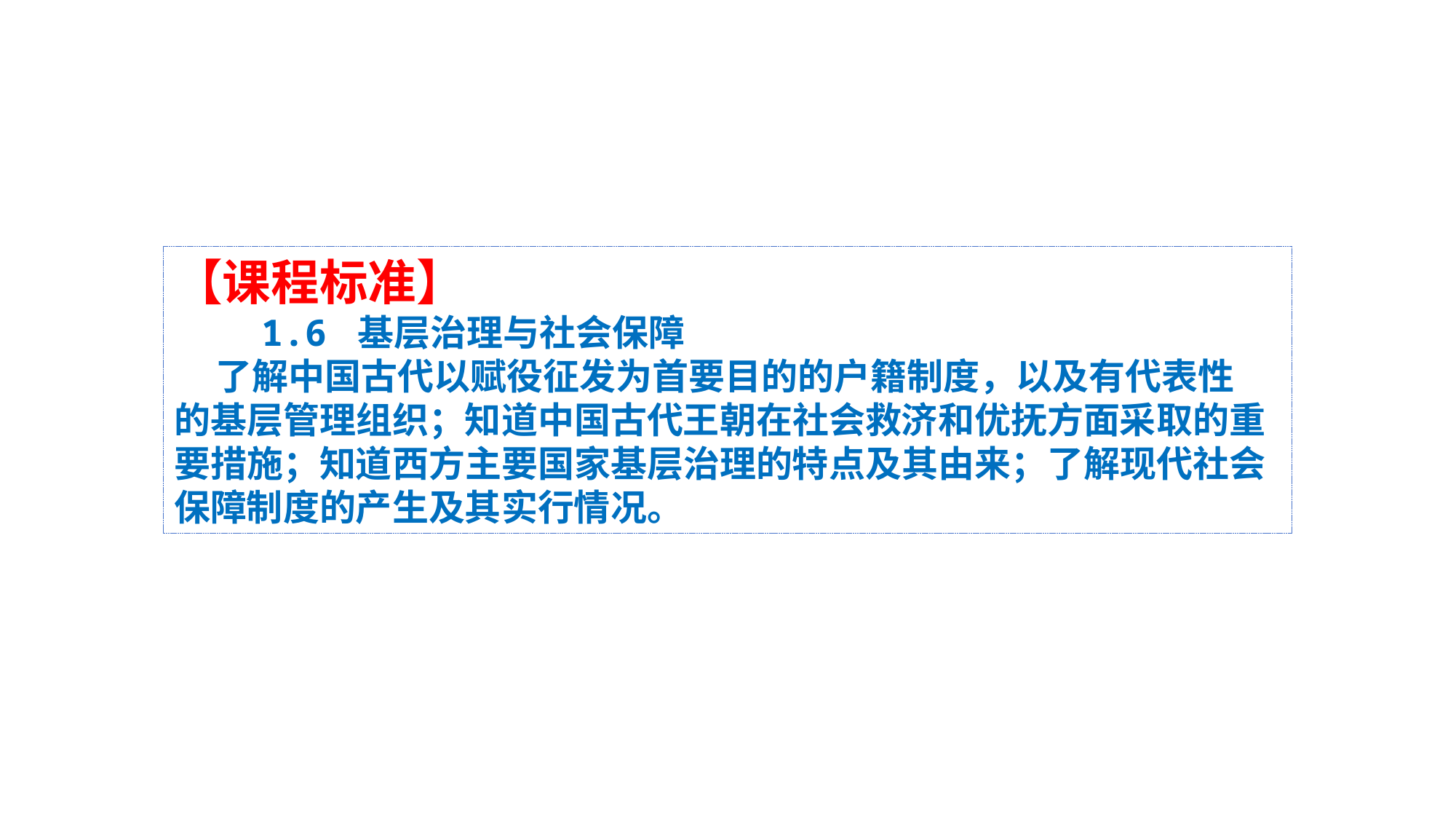

【课程标准】
    1.6 基层治理与社会保障
    了解中国古代以赋役征发为首要目的的户籍制度，以及有代表性
的基层管理组织；知道中国古代王朝在社会救济和优抚方面采取的重
要措施；知道西方主要国家基层治理的特点及其由来；了解现代社会
保障制度的产生及其实行情况。